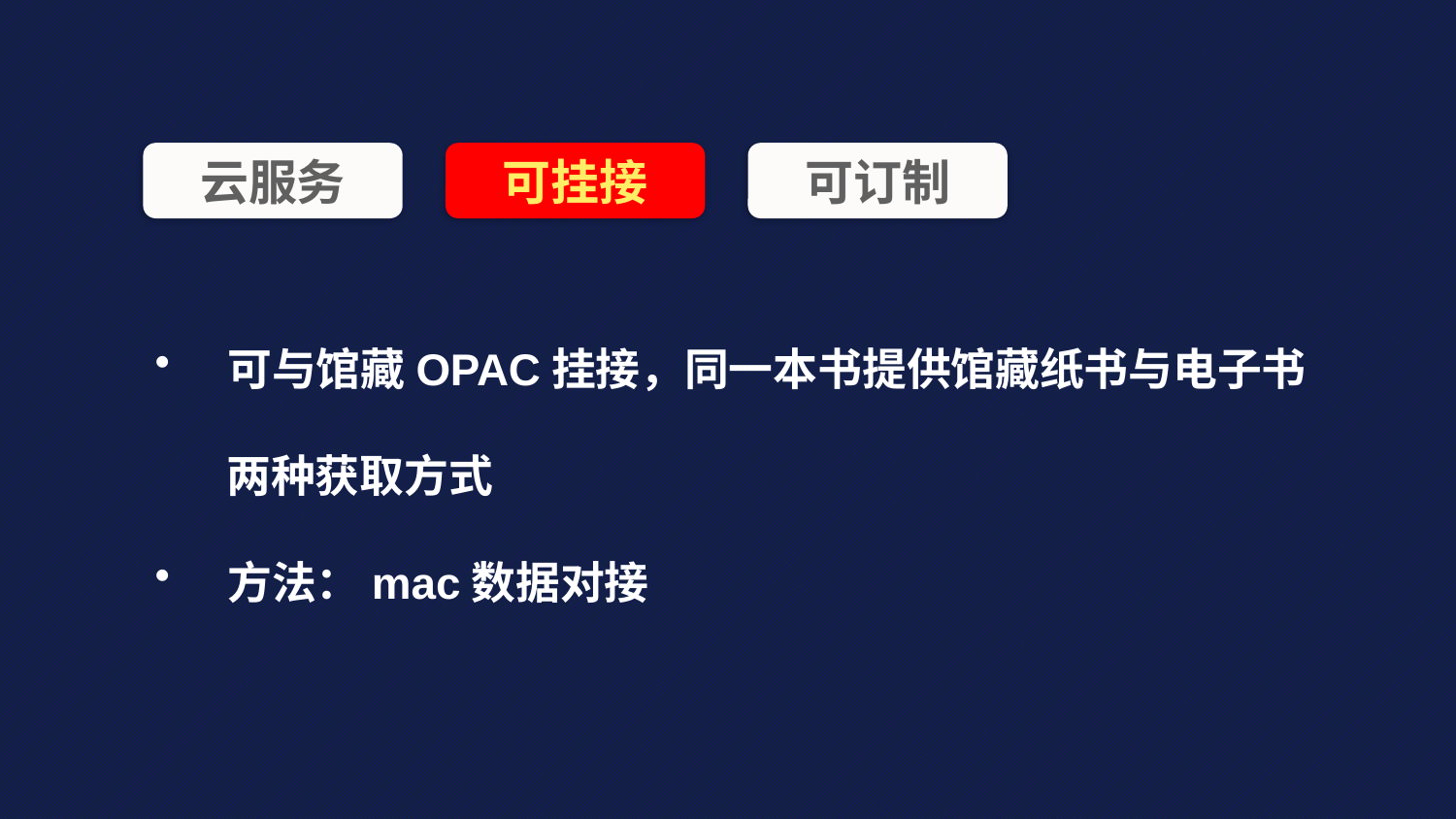

云服务
可挂接
可订制
可与馆藏OPAC挂接，同一本书提供馆藏纸书与电子书
      两种获取方式
方法：mac数据对接